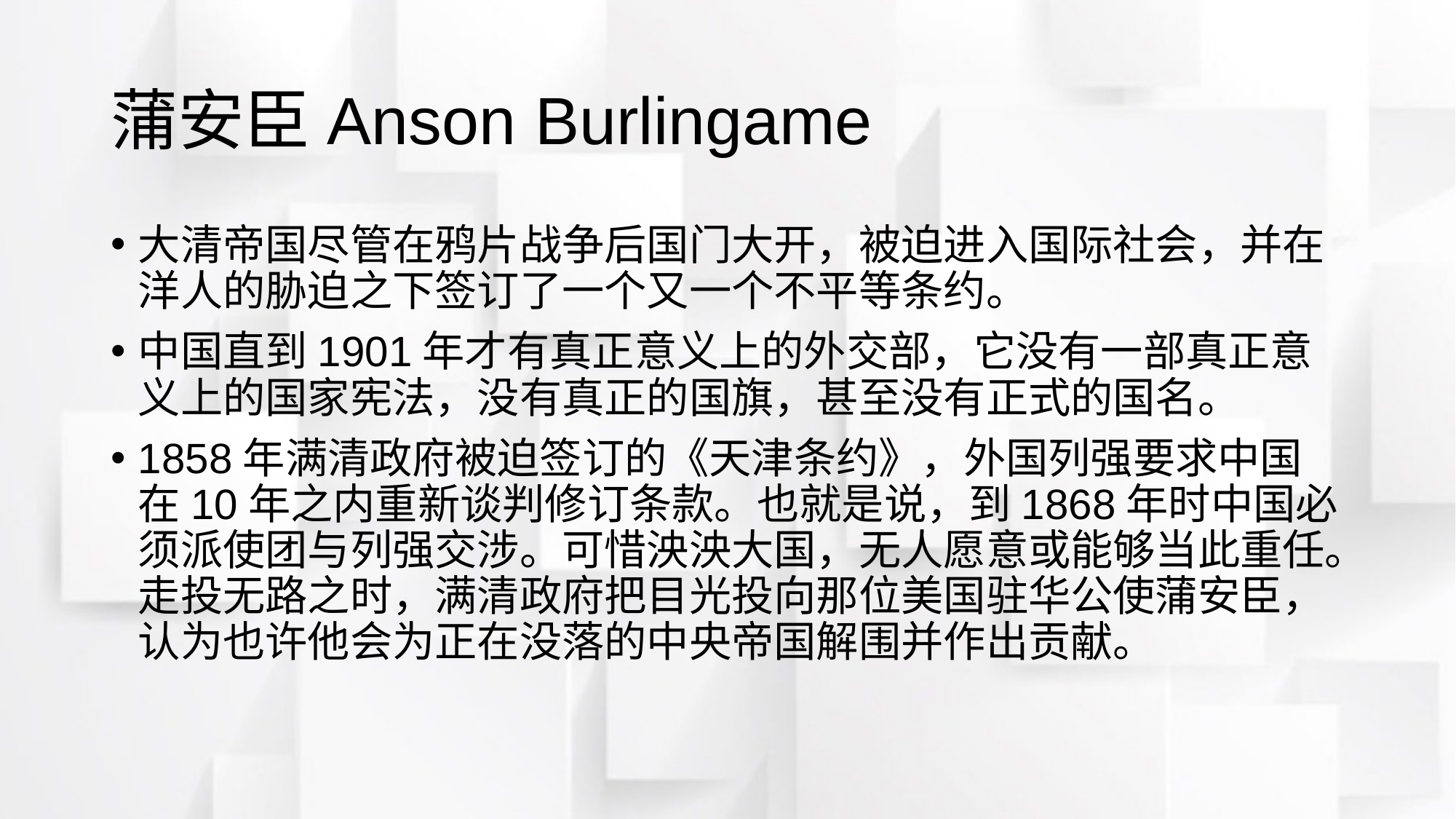

# 蒲安臣Anson Burlingame
大清帝国尽管在鸦片战争后国门大开，被迫进入国际社会，并在洋人的胁迫之下签订了一个又一个不平等条约。
中国直到1901年才有真正意义上的外交部，它没有一部真正意义上的国家宪法，没有真正的国旗，甚至没有正式的国名。
1858年满清政府被迫签订的《天津条约》，外国列强要求中国在10年之内重新谈判修订条款。也就是说，到1868年时中国必须派使团与列强交涉。可惜泱泱大国，无人愿意或能够当此重任。走投无路之时，满清政府把目光投向那位美国驻华公使蒲安臣，认为也许他会为正在没落的中央帝国解围并作出贡献。